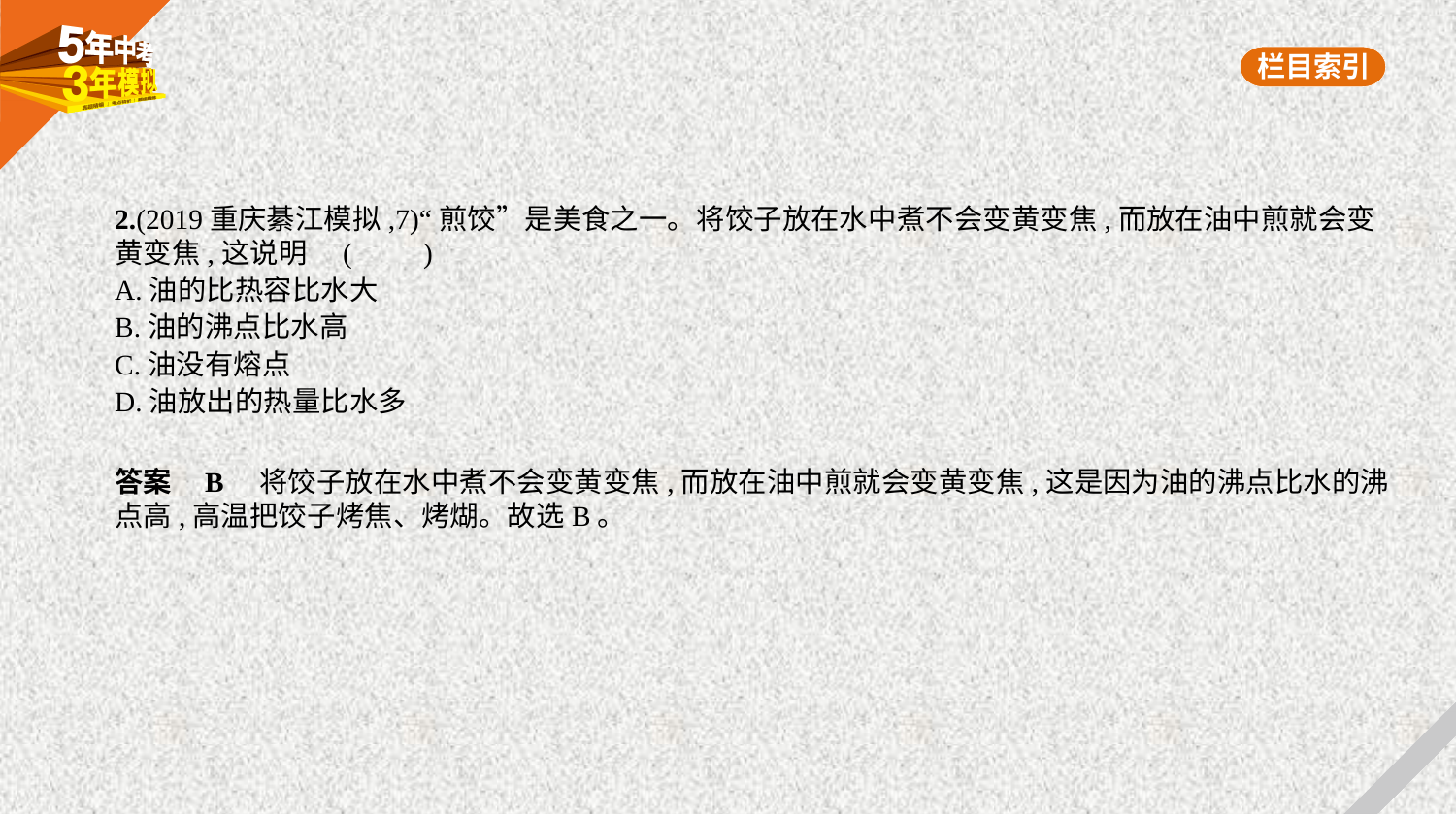

2.(2019重庆綦江模拟,7)“煎饺”是美食之一。将饺子放在水中煮不会变黄变焦,而放在油中煎就会变
黄变焦,这说明 (　　)
A.油的比热容比水大
B.油的沸点比水高
C.油没有熔点
D.油放出的热量比水多
答案    B　将饺子放在水中煮不会变黄变焦,而放在油中煎就会变黄变焦,这是因为油的沸点比水的沸
点高,高温把饺子烤焦、烤煳。故选B。